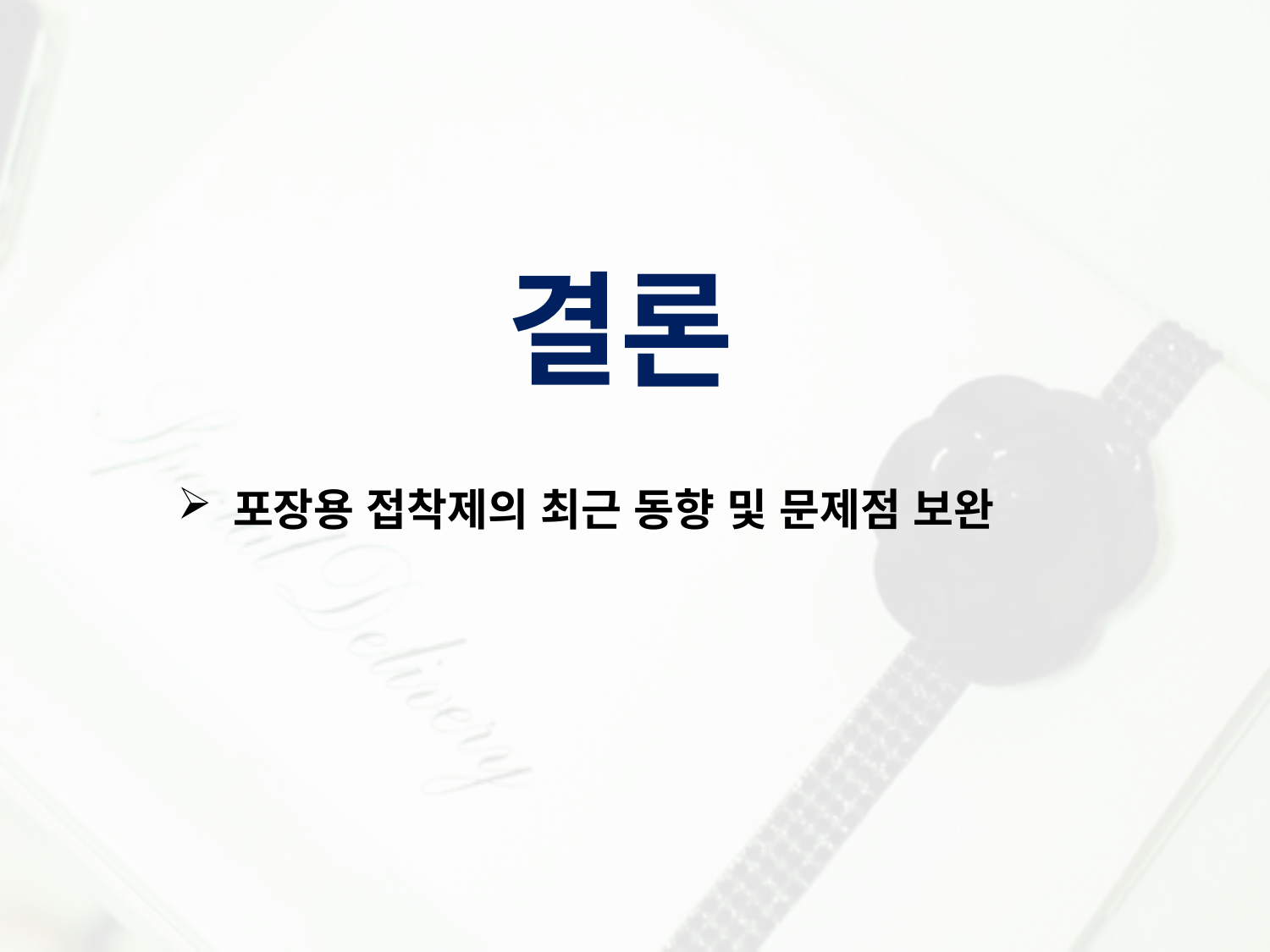

결론
 포장용 접착제의 최근 동향 및 문제점 보완